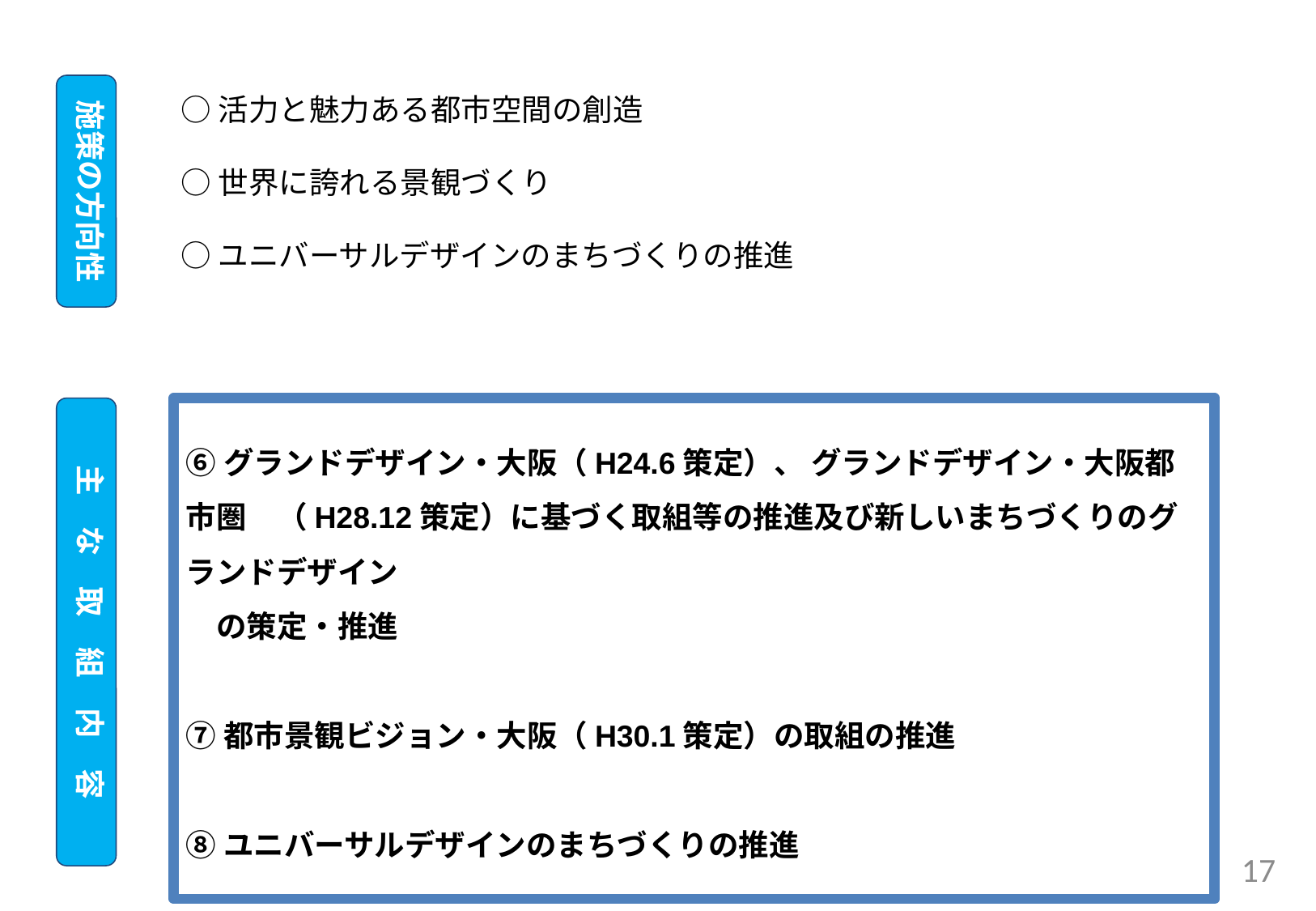

施策の方向性
○活力と魅力ある都市空間の創造

○世界に誇れる景観づくり

○ユニバーサルデザインのまちづくりの推進
主　な　取　組　内　容

⑥グランドデザイン・大阪（H24.6策定）、 グランドデザイン・大阪都市圏　（H28.12策定）に基づく取組等の推進及び新しいまちづくりのグランドデザイン
　の策定・推進

⑦都市景観ビジョン・大阪（H30.1策定）の取組の推進

⑧ユニバーサルデザインのまちづくりの推進

17